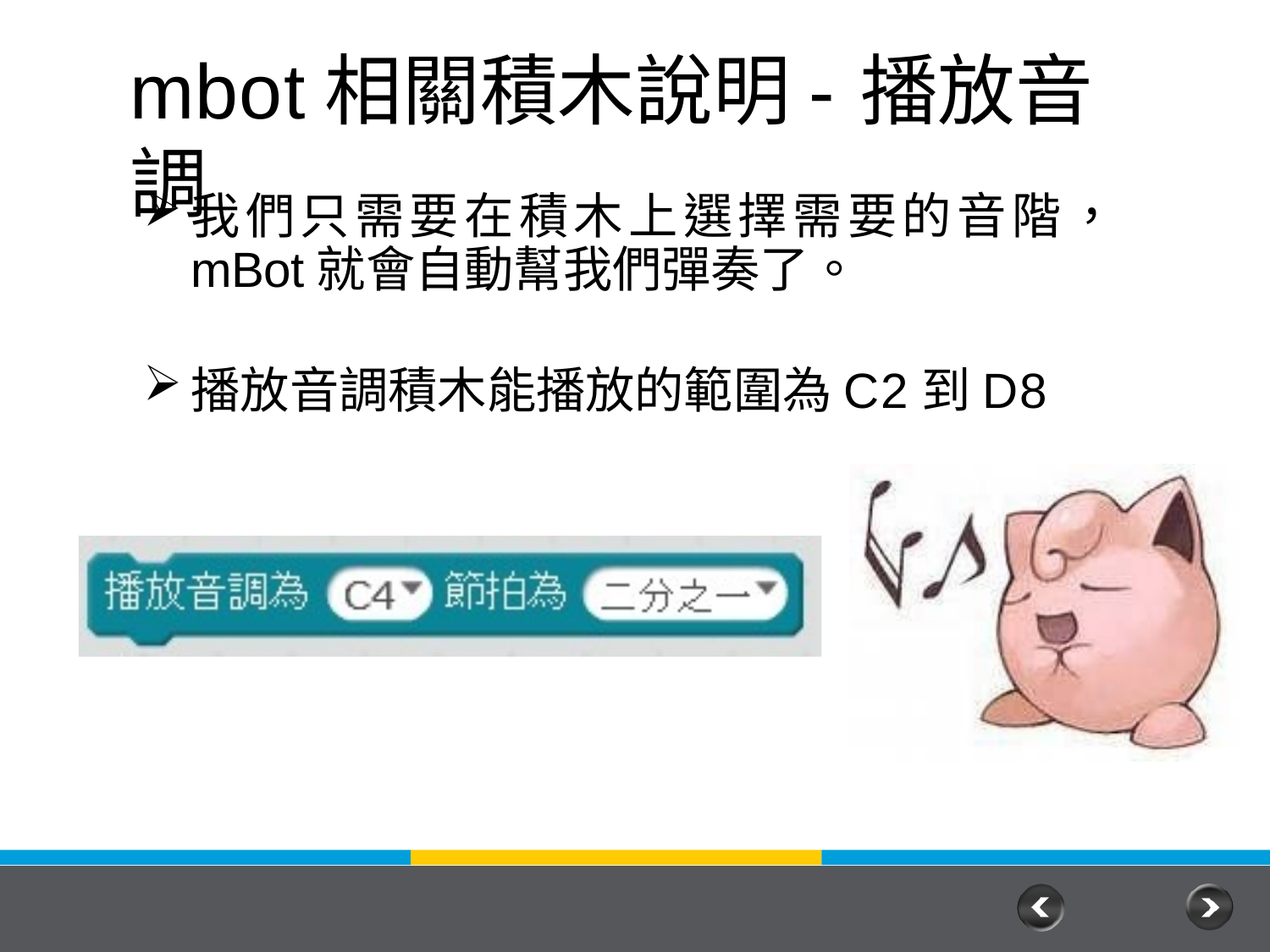

# mbot相關積木說明-播放音調
我們只需要在積木上選擇需要的音階，
mBot就會自動幫我們彈奏了。

播放音調積木能播放的範圍為C2到D8

27